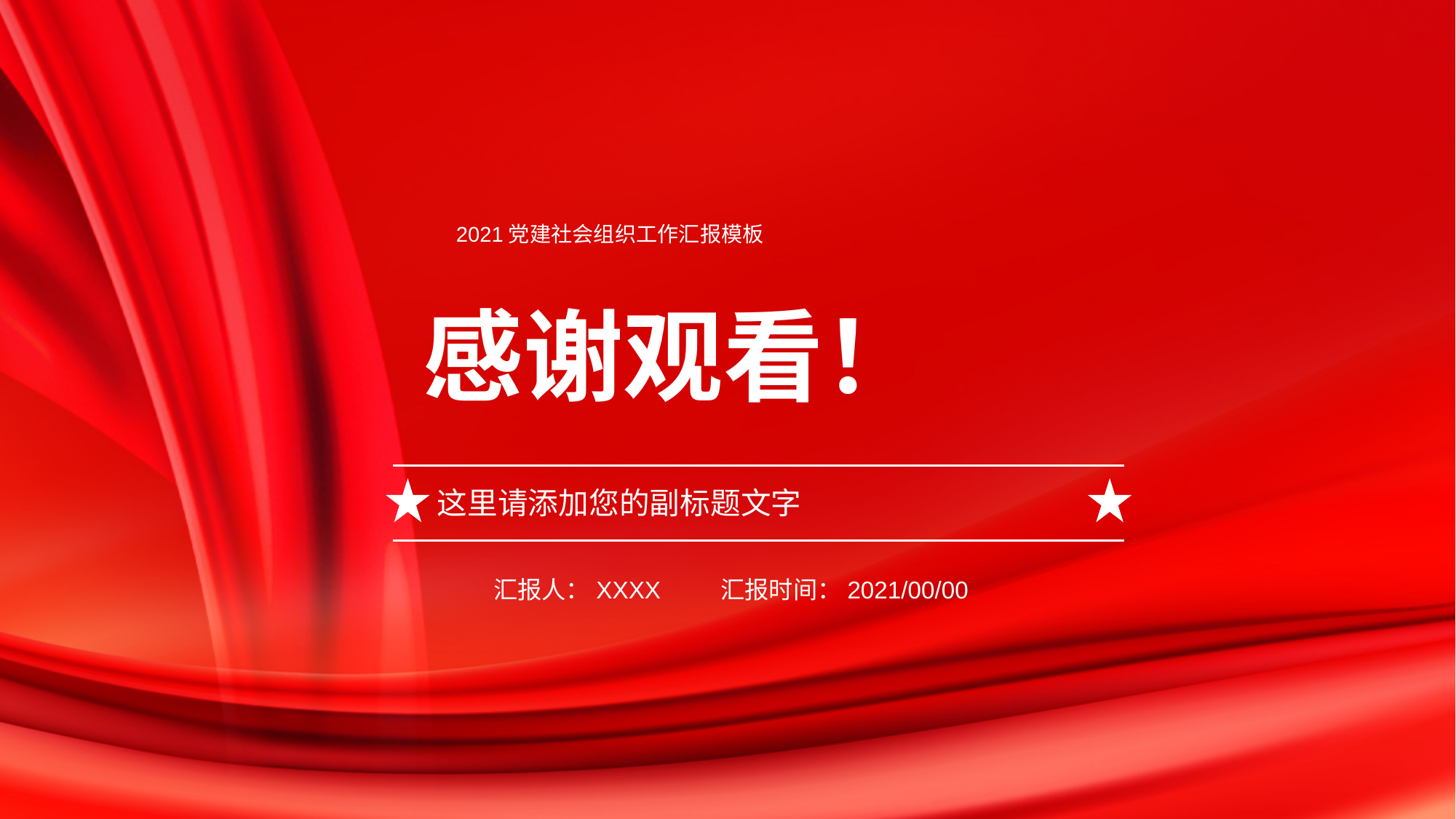

2021党建社会组织工作汇报模板
感谢观看！

这里请添加您的副标题文字

汇报人：XXXX        汇报时间：2021/00/00